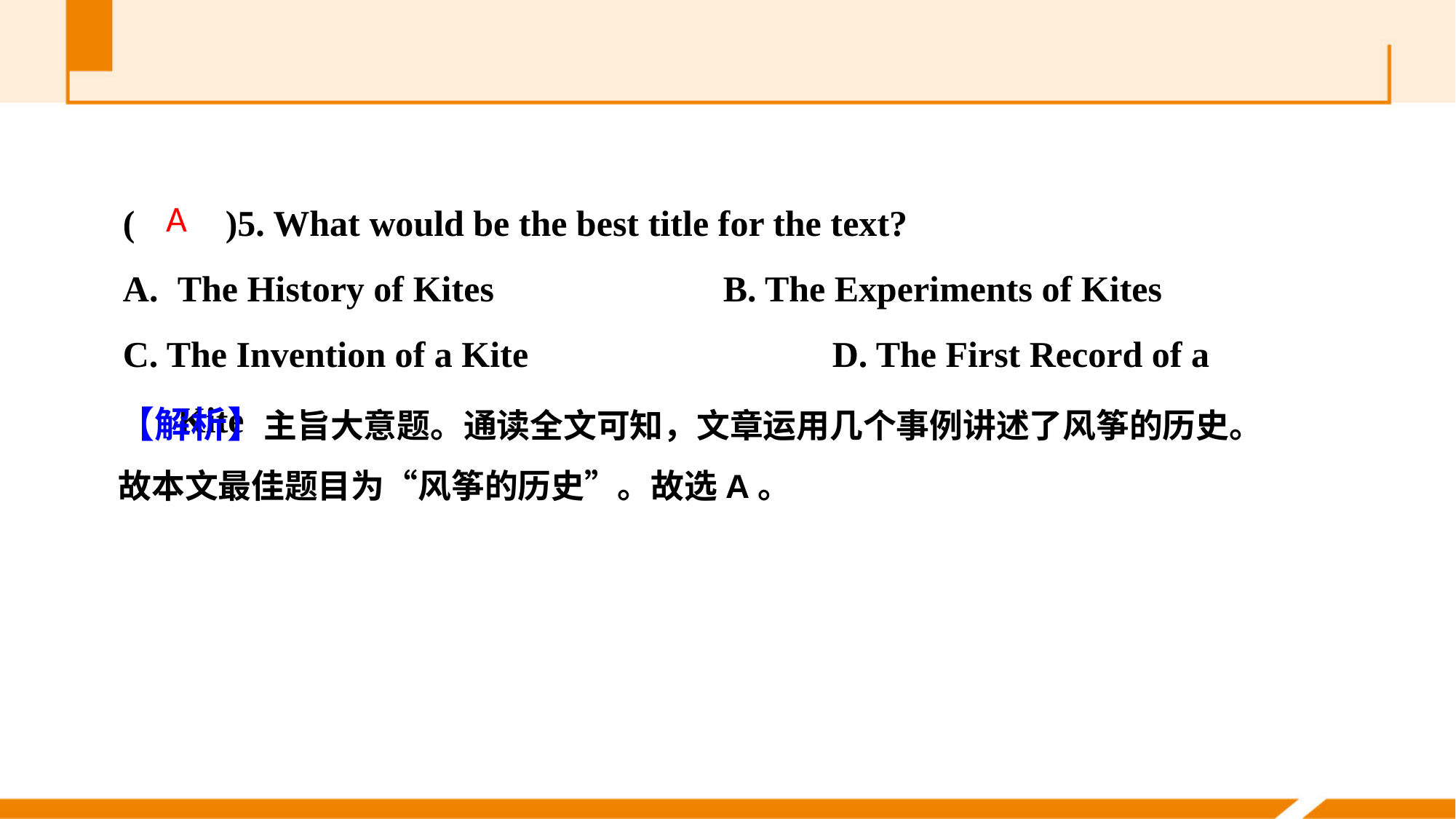

(　　)5. What would be the best title for the text?
The History of Kites			B. The Experiments of Kites
C. The Invention of a Kite			D. The First Record of a Kite
A
【解析】主旨大意题。通读全文可知，文章运用几个事例讲述了风筝的历史。故本文最佳题目为“风筝的历史”。故选A。